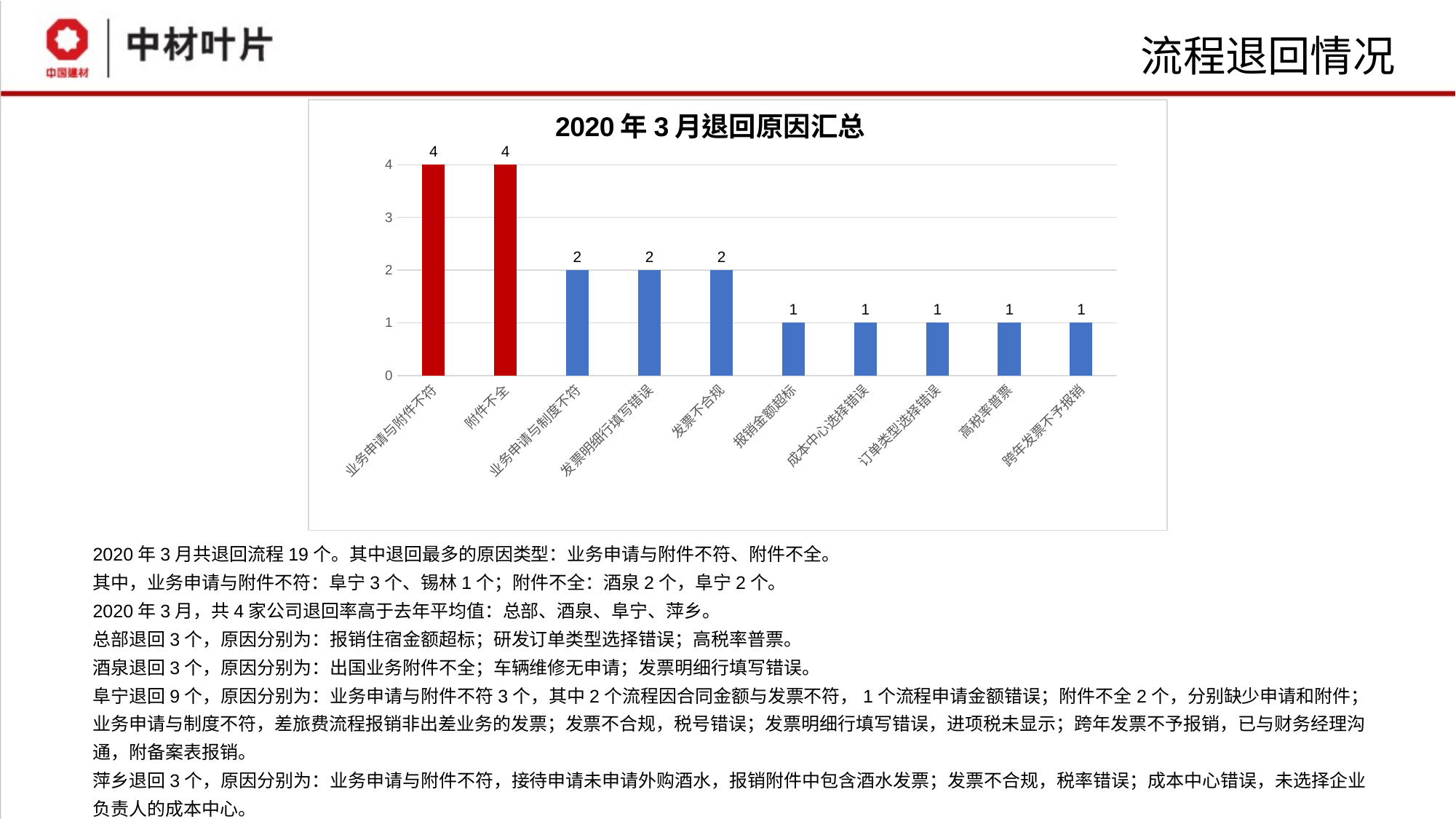

流程退回情况

### Chart: 2020年3月退回原因汇总

| Category | 汇总 |
|---|---|
| 业务申请与附件不符 | 4.0 |
| 附件不全 | 4.0 |
| 业务申请与制度不符 | 2.0 |
| 发票明细行填写错误 | 2.0 |
| 发票不合规 | 2.0 |
| 报销金额超标 | 1.0 |
| 成本中心选择错误 | 1.0 |
| 订单类型选择错误 | 1.0 |
| 高税率普票 | 1.0 |
| 跨年发票不予报销 | 1.0 |
2020年3月共退回流程19个。其中退回最多的原因类型：业务申请与附件不符、附件不全。
其中，业务申请与附件不符：阜宁3个、锡林1个；附件不全：酒泉2个，阜宁2个。
2020年3月，共4家公司退回率高于去年平均值：总部、酒泉、阜宁、萍乡。
总部退回3个，原因分别为：报销住宿金额超标；研发订单类型选择错误；高税率普票。
酒泉退回3个，原因分别为：出国业务附件不全；车辆维修无申请；发票明细行填写错误。
阜宁退回9个，原因分别为：业务申请与附件不符3个，其中2个流程因合同金额与发票不符，1个流程申请金额错误；附件不全2个，分别缺少申请和附件；业务申请与制度不符，差旅费流程报销非出差业务的发票；发票不合规，税号错误；发票明细行填写错误，进项税未显示；跨年发票不予报销，已与财务经理沟通，附备案表报销。
萍乡退回3个，原因分别为：业务申请与附件不符，接待申请未申请外购酒水，报销附件中包含酒水发票；发票不合规，税率错误；成本中心错误，未选择企业负责人的成本中心。